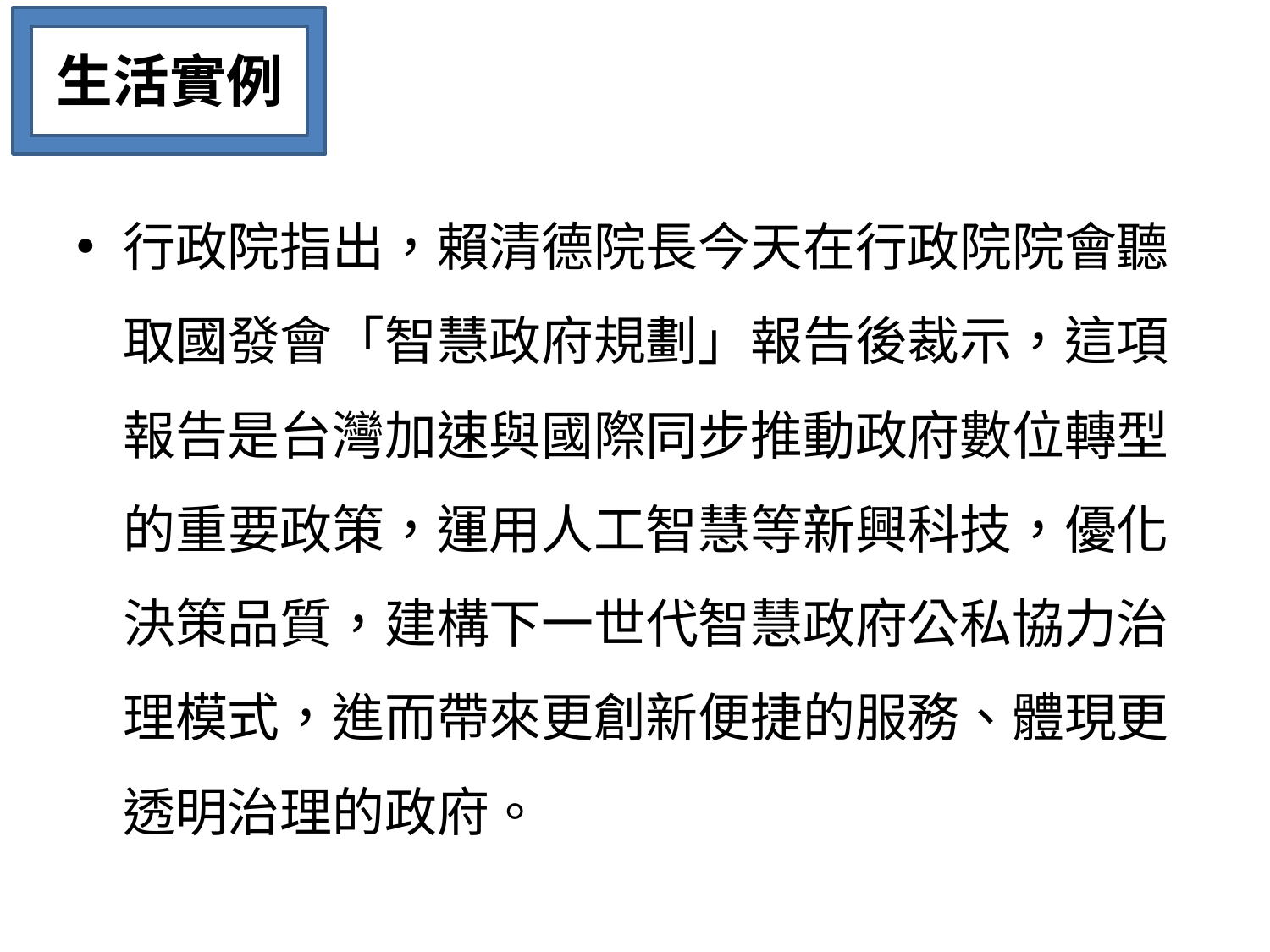

生活實例
行政院指出，賴清德院長今天在行政院院會聽取國發會「智慧政府規劃」報告後裁示，這項報告是台灣加速與國際同步推動政府數位轉型的重要政策，運用人工智慧等新興科技，優化決策品質，建構下一世代智慧政府公私協力治理模式，進而帶來更創新便捷的服務、體現更透明治理的政府。